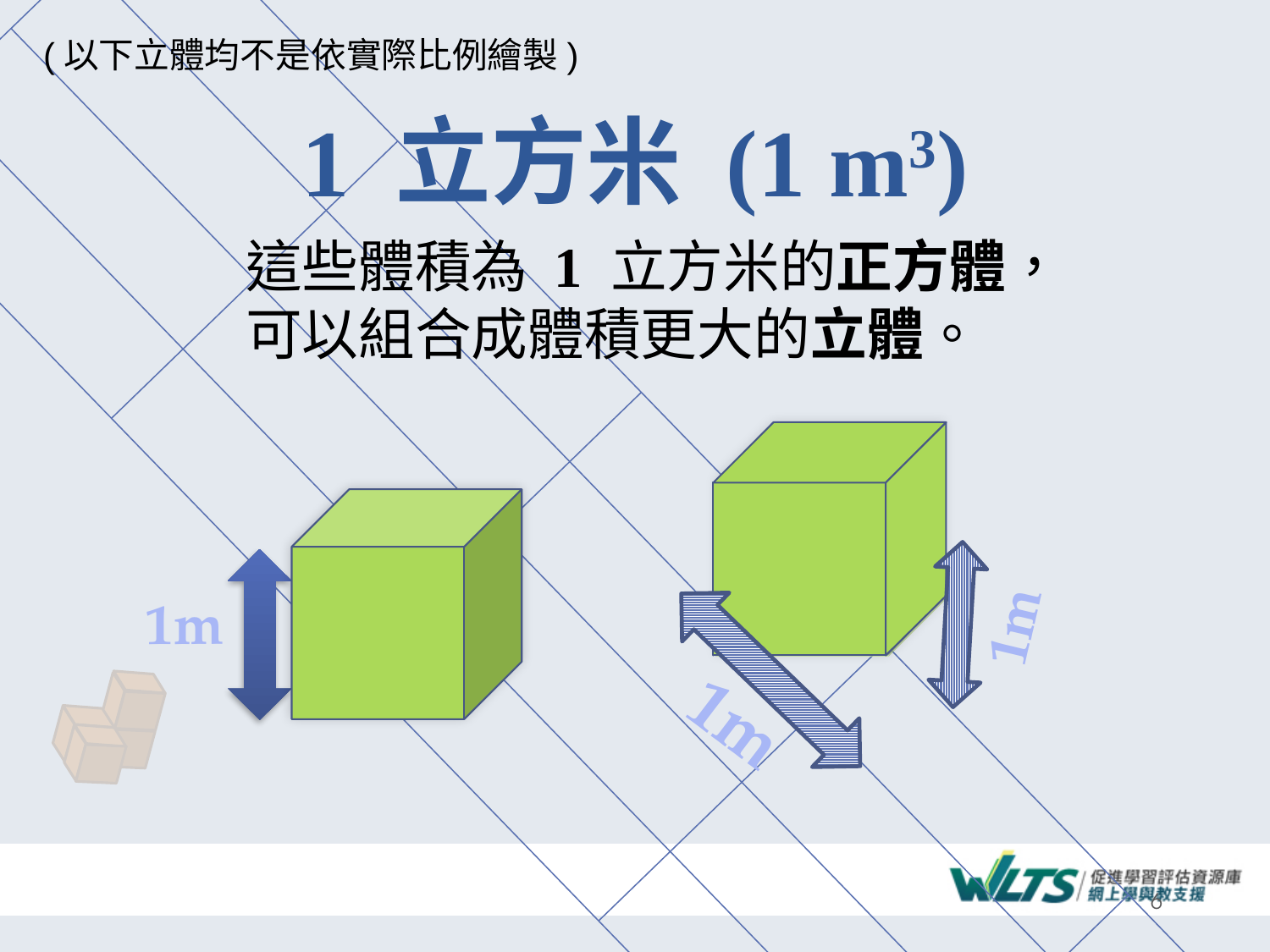

# 1 立方米 (1 m3)
(以下立體均不是依實際比例繪製)
這些體積為 1 立方米的正方體，可以組合成體積更大的立體。

1m

1m

1m
6